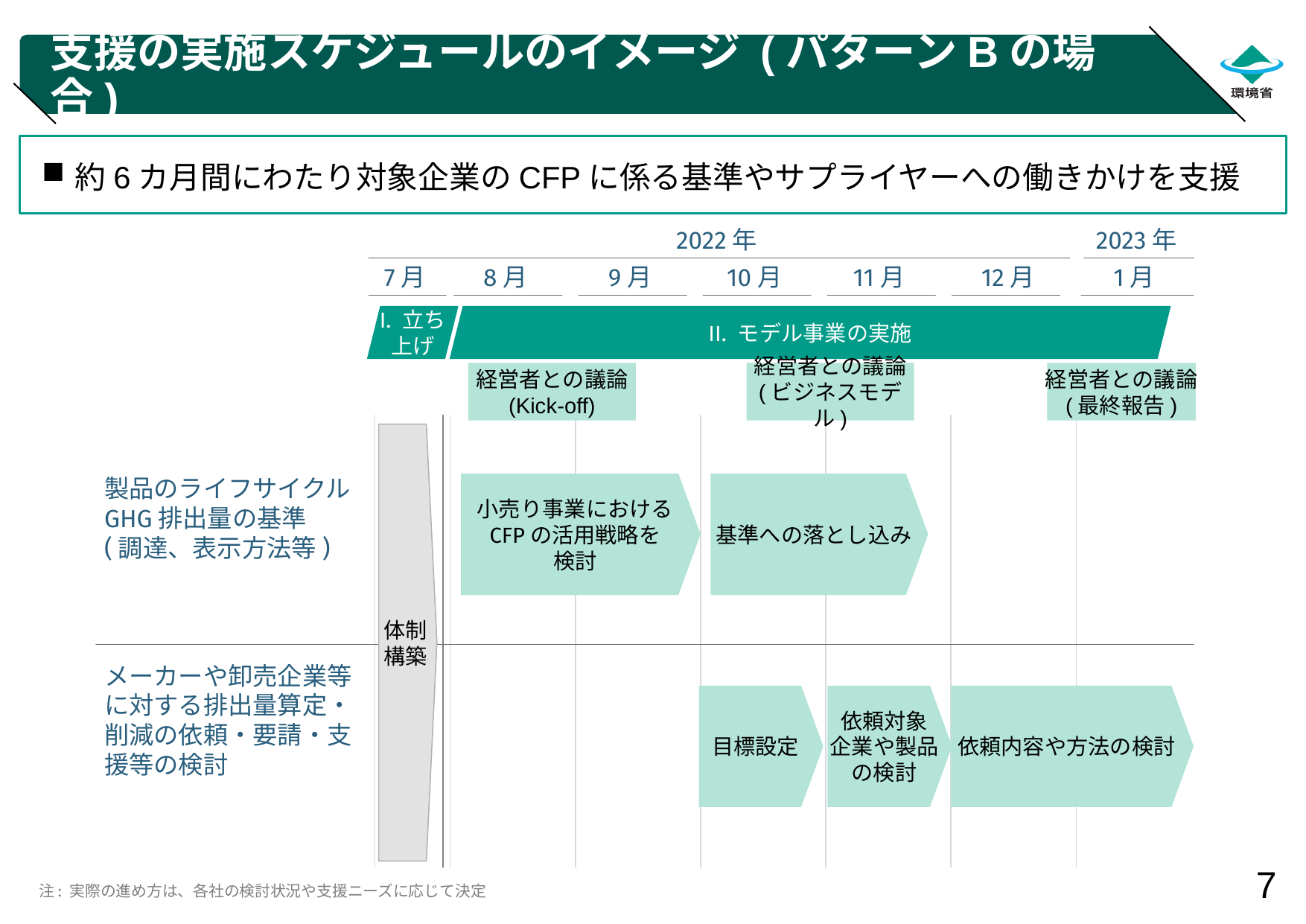

# 支援の実施スケジュールのイメージ (パターンBの場合)
約6カ月間にわたり対象企業のCFPに係る基準やサプライヤーへの働きかけを支援
2022年
2023年
7月
8月
9月
10月
11月
12月
1月
I. 立ち
上げ
II. モデル事業の実施
経営者との議論
(Kick-off)
経営者との議論
(ビジネスモデル)
経営者との議論
(最終報告)
体制
構築
製品のライフサイクルGHG排出量の基準
(調達、表示方法等)
小売り事業における
CFPの活用戦略を
検討
基準への落とし込み
メーカーや卸売企業等に対する排出量算定・
削減の依頼・要請・支援等の検討
目標設定
依頼対象
企業や製品
の検討
依頼内容や方法の検討
注: 実際の進め方は、各社の検討状況や支援ニーズに応じて決定